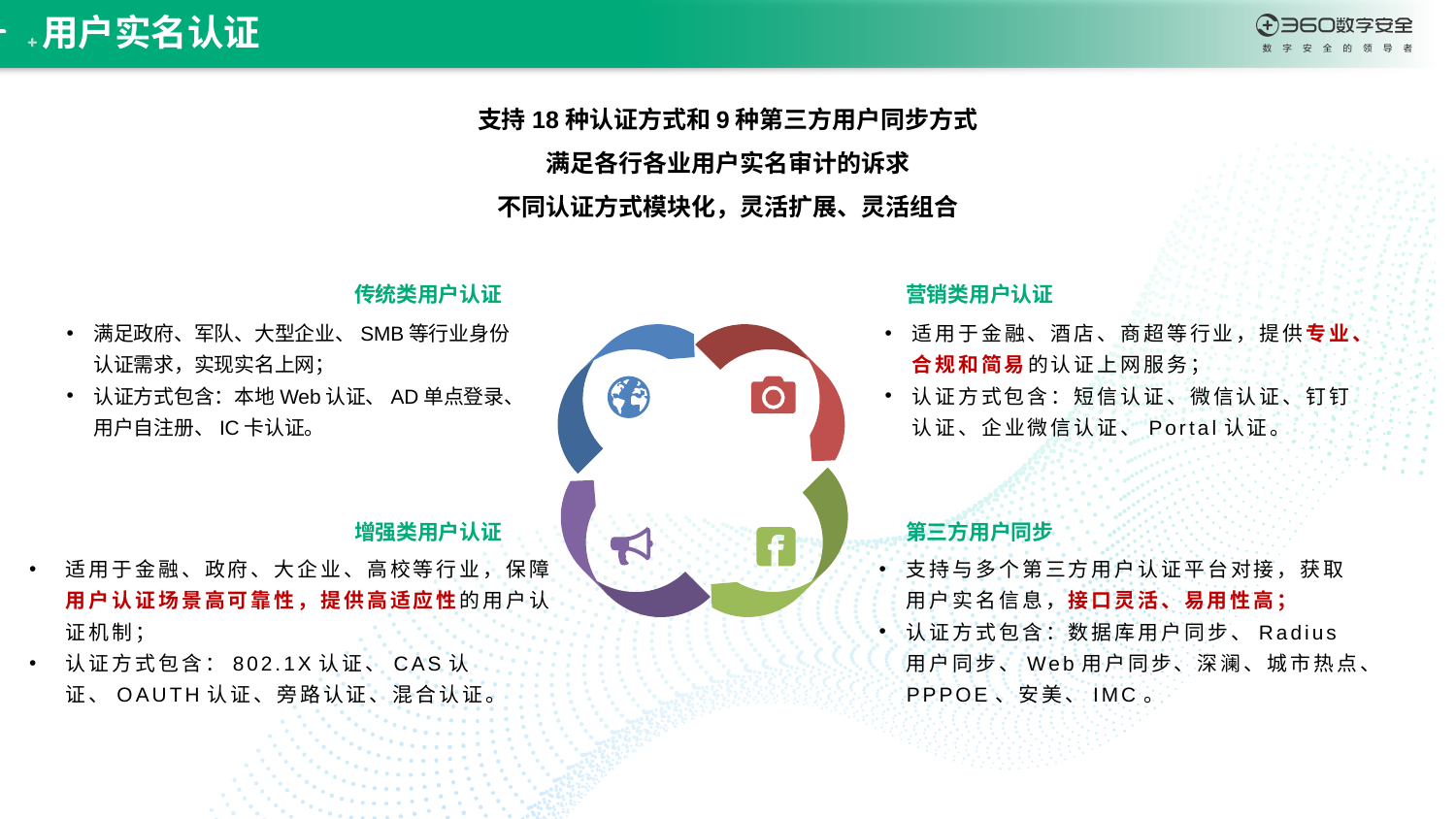

用户实名认证
支持18种认证方式和9种第三方用户同步方式
满足各行各业用户实名审计的诉求
不同认证方式模块化，灵活扩展、灵活组合
传统类用户认证
营销类用户认证

满足政府、军队、大型企业、SMB等行业身份认证需求，实现实名上网；
认证方式包含：本地Web认证、AD单点登录、用户自注册、IC卡认证。

适用于金融、酒店、商超等行业，提供专业、合规和简易的认证上网服务；
认证方式包含：短信认证、微信认证、钉钉认证、企业微信认证、Portal认证。
增强类用户认证
第三方用户同步
适用于金融、政府、大企业、高校等行业，保障用户认证场景高可靠性，提供高适应性的用户认证机制；
认证方式包含：802.1X认证、CAS认证、OAUTH认证、旁路认证、混合认证。

支持与多个第三方用户认证平台对接，获取用户实名信息，接口灵活、易用性高；
认证方式包含：数据库用户同步、Radius用户同步、Web用户同步、深澜、城市热点、PPPOE、安美、IMC。